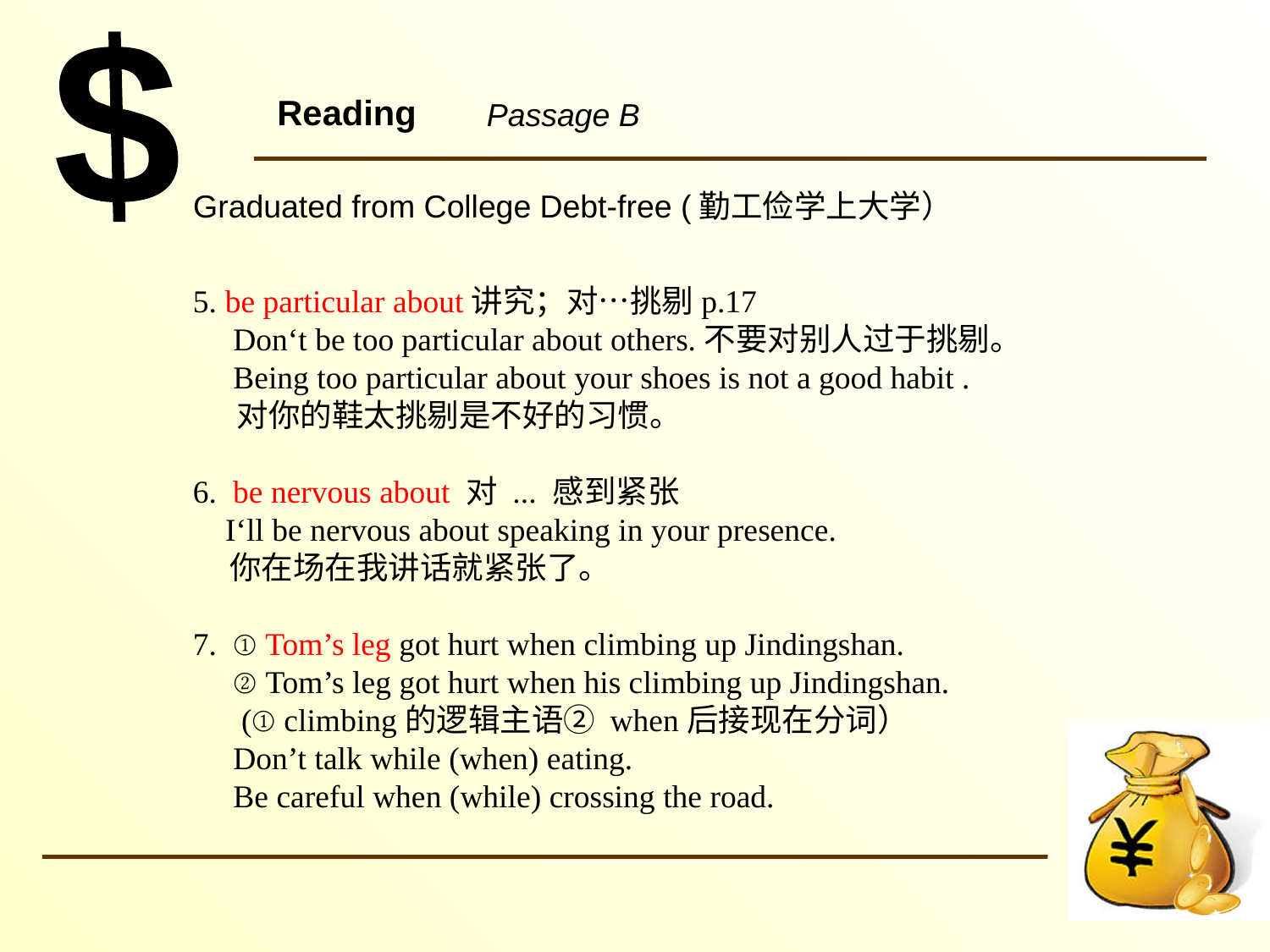

# Reading
Passage B
Graduated from College Debt-free (勤工俭学上大学）
5. be particular about讲究；对…挑剔p.17
     Don‘t be too particular about others.不要对别人过于挑剔。
     Being too particular about your shoes is not a good habit .
     对你的鞋太挑剔是不好的习惯。

6.  be nervous about 对 ... 感到紧张
    I‘ll be nervous about speaking in your presence.
    你在场在我讲话就紧张了。

7.  ① Tom’s leg got hurt when climbing up Jindingshan.
     ② Tom’s leg got hurt when his climbing up Jindingshan.
      (① climbing的逻辑主语② when后接现在分词）
     Don’t talk while (when) eating.
     Be careful when (while) crossing the road.